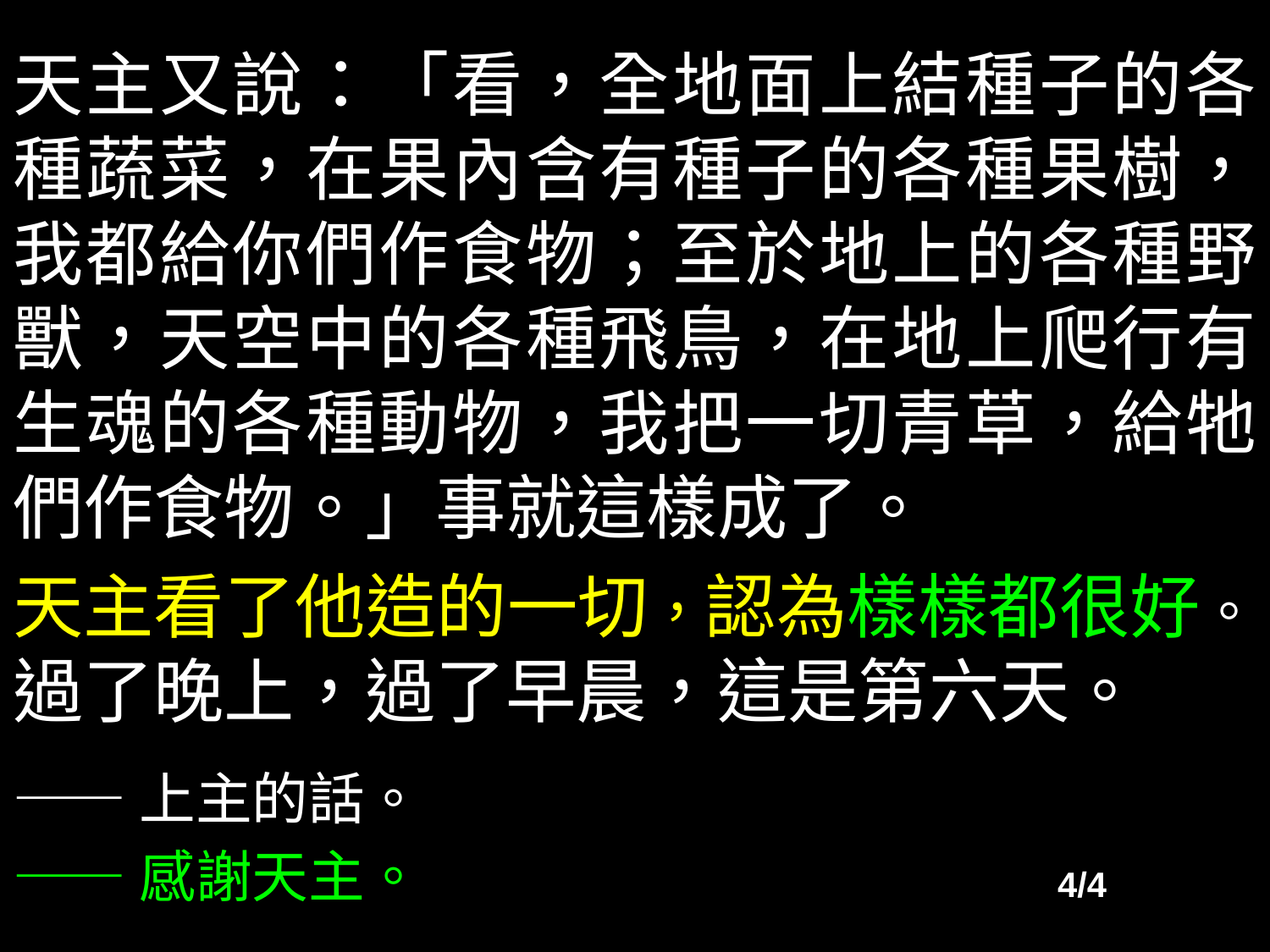

天主又說：「看，全地面上結種子的各種蔬菜，在果內含有種子的各種果樹，我都給你們作食物；至於地上的各種野獸，天空中的各種飛鳥，在地上爬行有生魂的各種動物，我把一切青草，給牠們作食物。」事就這樣成了。
天主看了他造的一切，認為樣樣都很好。過了晚上，過了早晨，這是第六天。
——上主的話。
——感謝天主。

4/4